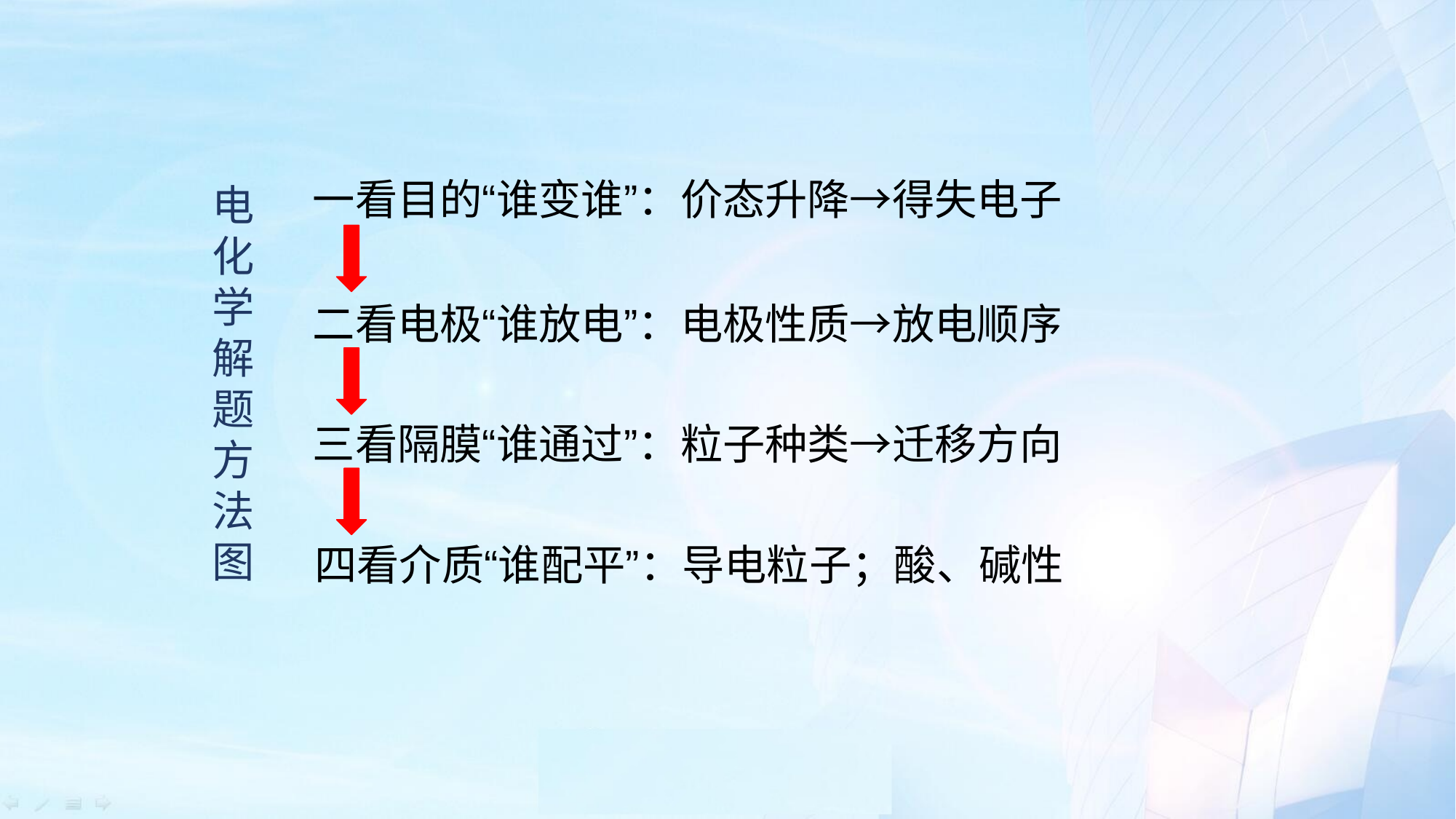

一看目的“谁变谁”：价态升降→得失电子
电
化
学
解题方法图

二看电极“谁放电”：电极性质→放电顺序

三看隔膜“谁通过”：粒子种类→迁移方向

四看介质“谁配平”：导电粒子；酸、碱性
53